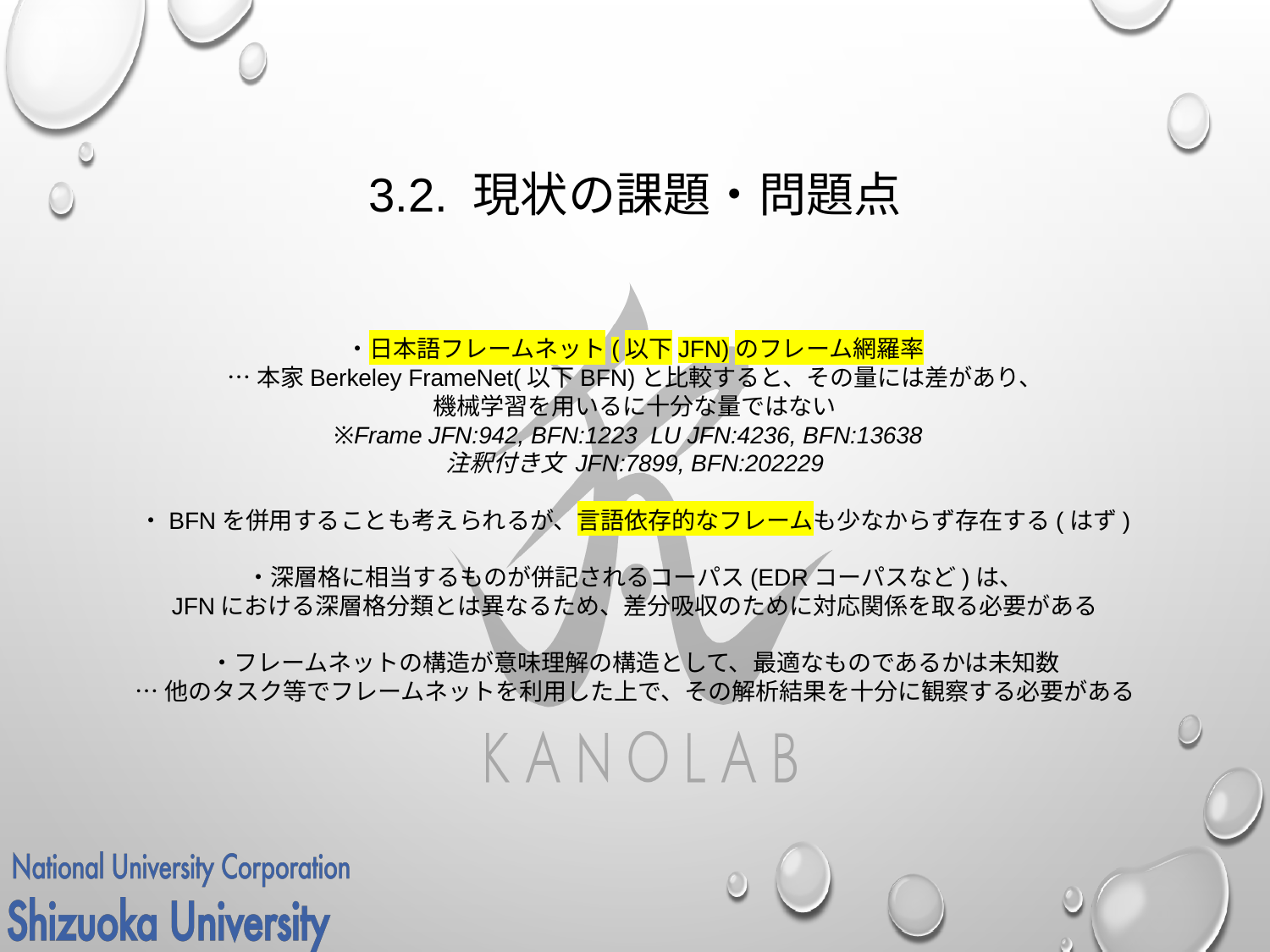

# 3.2. 現状の課題・問題点
・日本語フレームネット(以下JFN)のフレーム網羅率
…本家Berkeley FrameNet(以下BFN)と比較すると、その量には差があり、
機械学習を用いるに十分な量ではない
※Frame JFN:942, BFN:1223  LU JFN:4236, BFN:13638
注釈付き文 JFN:7899, BFN:202229

・BFNを併用することも考えられるが、言語依存的なフレームも少なからず存在する(はず)

・深層格に相当するものが併記されるコーパス(EDRコーパスなど)は、
JFNにおける深層格分類とは異なるため、差分吸収のために対応関係を取る必要がある

・フレームネットの構造が意味理解の構造として、最適なものであるかは未知数
…他のタスク等でフレームネットを利用した上で、その解析結果を十分に観察する必要がある